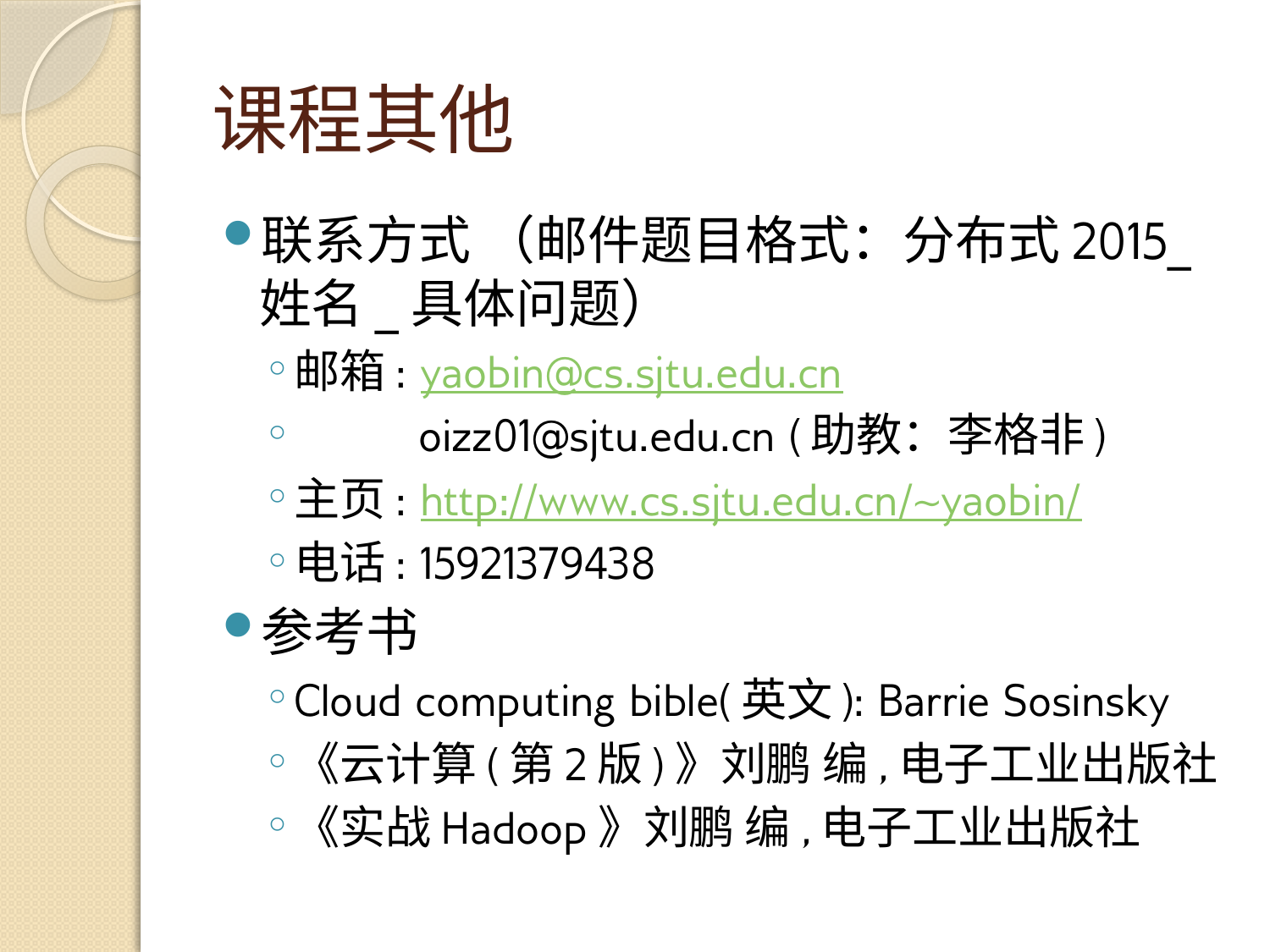

# 课程其他
联系方式 （邮件题目格式：分布式2015_姓名_具体问题）
邮箱: yaobin@cs.sjtu.edu.cn
         oizz01@sjtu.edu.cn (助教：李格非)
主页: http://www.cs.sjtu.edu.cn/~yaobin/
电话: 15921379438
参考书
Cloud computing bible(英文): Barrie Sosinsky
《云计算(第2版)》刘鹏 编,电子工业出版社
《实战Hadoop》刘鹏 编,电子工业出版社